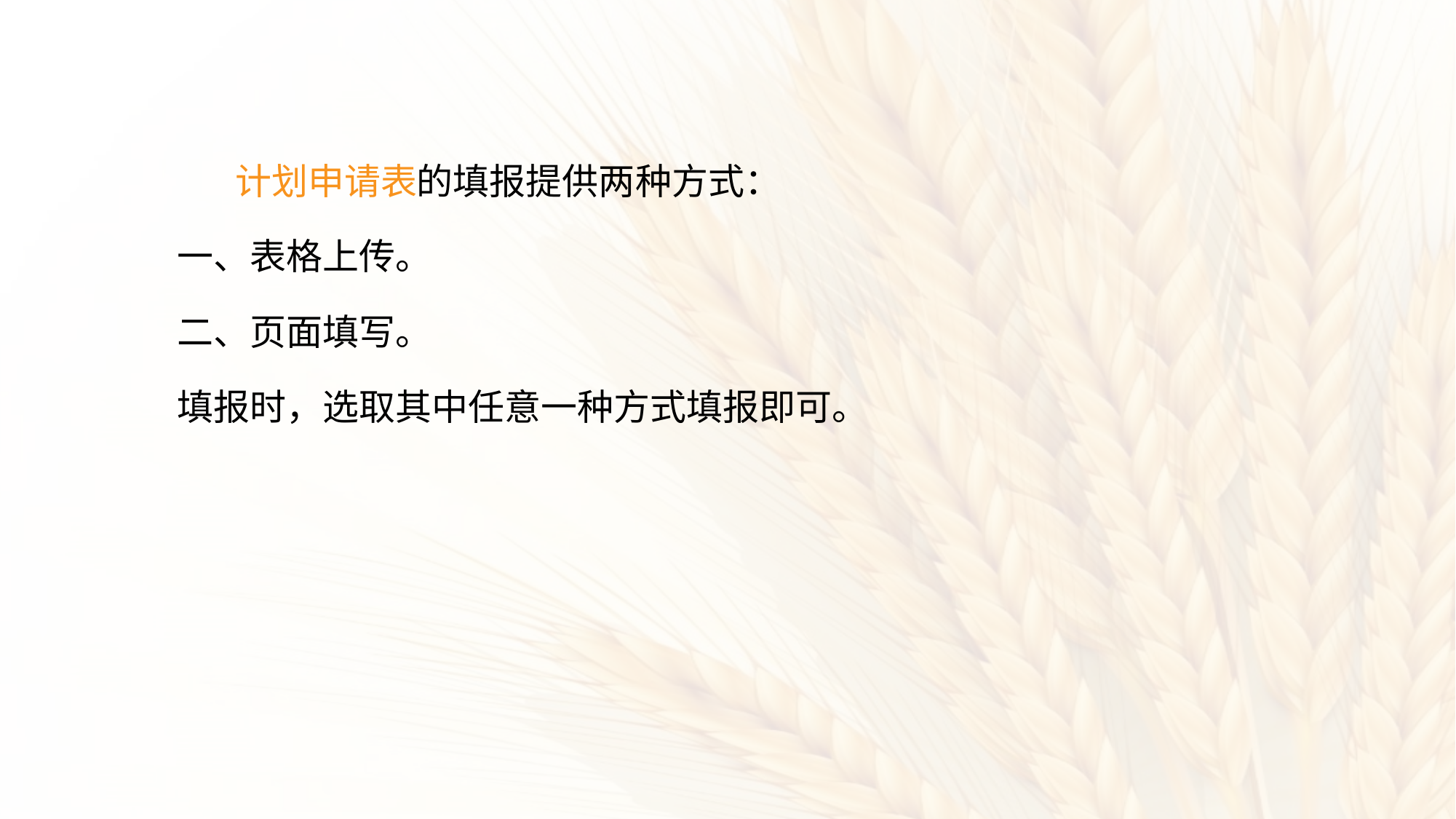

计划申请表的填报提供两种方式：
一、表格上传。
二、页面填写。
填报时，选取其中任意一种方式填报即可。